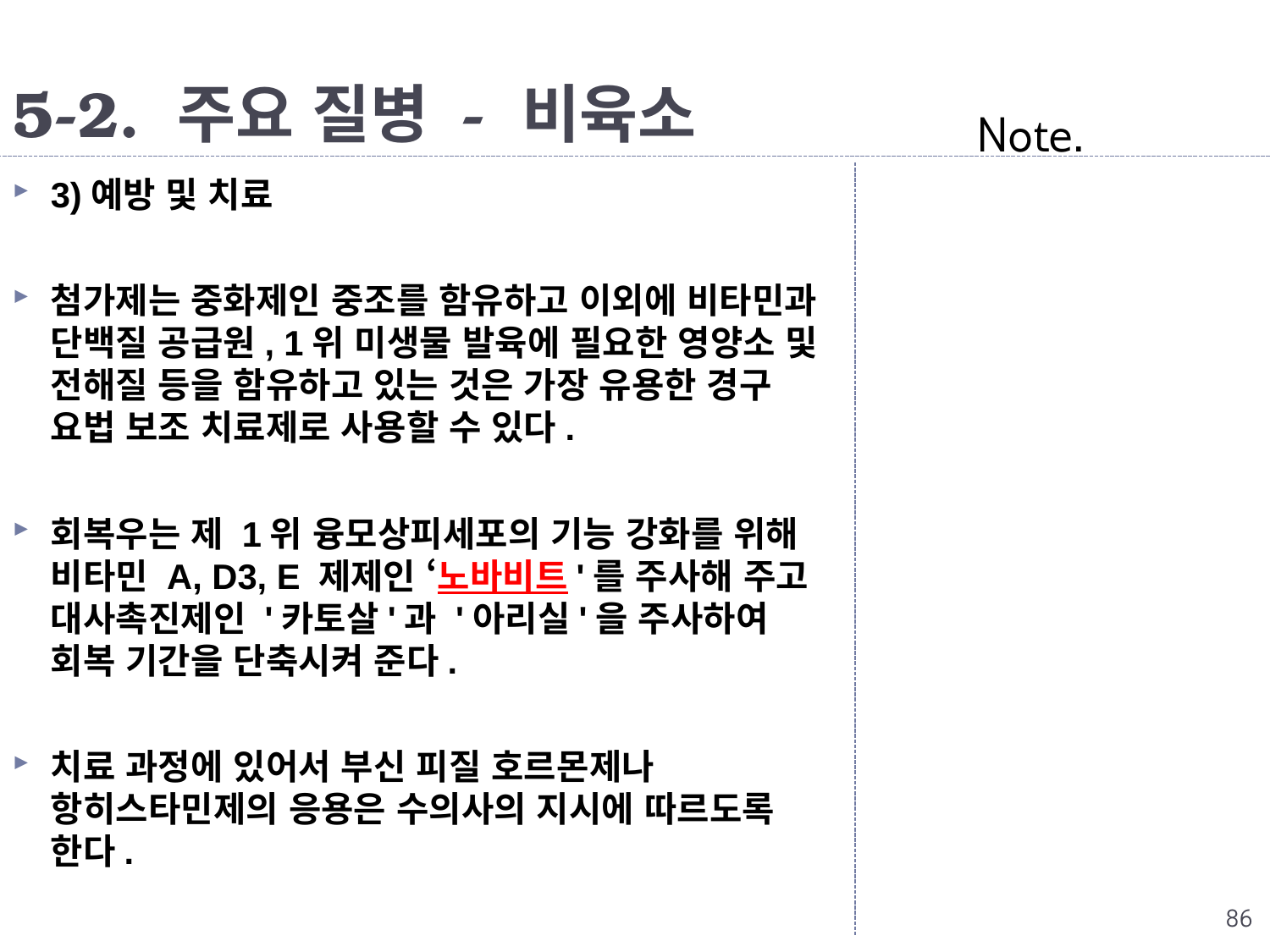

# 5-2. 주요 질병 - 비육소
Note.

3)예방 및 치료

첨가제는 중화제인 중조를 함유하고 이외에 비타민과 단백질 공급원, 1위 미생물 발육에 필요한 영양소 및 전해질 등을 함유하고 있는 것은 가장 유용한 경구 요법 보조 치료제로 사용할 수 있다.

회복우는 제 1위 융모상피세포의 기능 강화를 위해 비타민 A, D3, E 제제인 ‘노바비트'를 주사해 주고 대사촉진제인 '카토살'과 '아리실'을 주사하여 회복 기간을 단축시켜 준다.

치료 과정에 있어서 부신 피질 호르몬제나 항히스타민제의 응용은 수의사의 지시에 따르도록 한다.
86